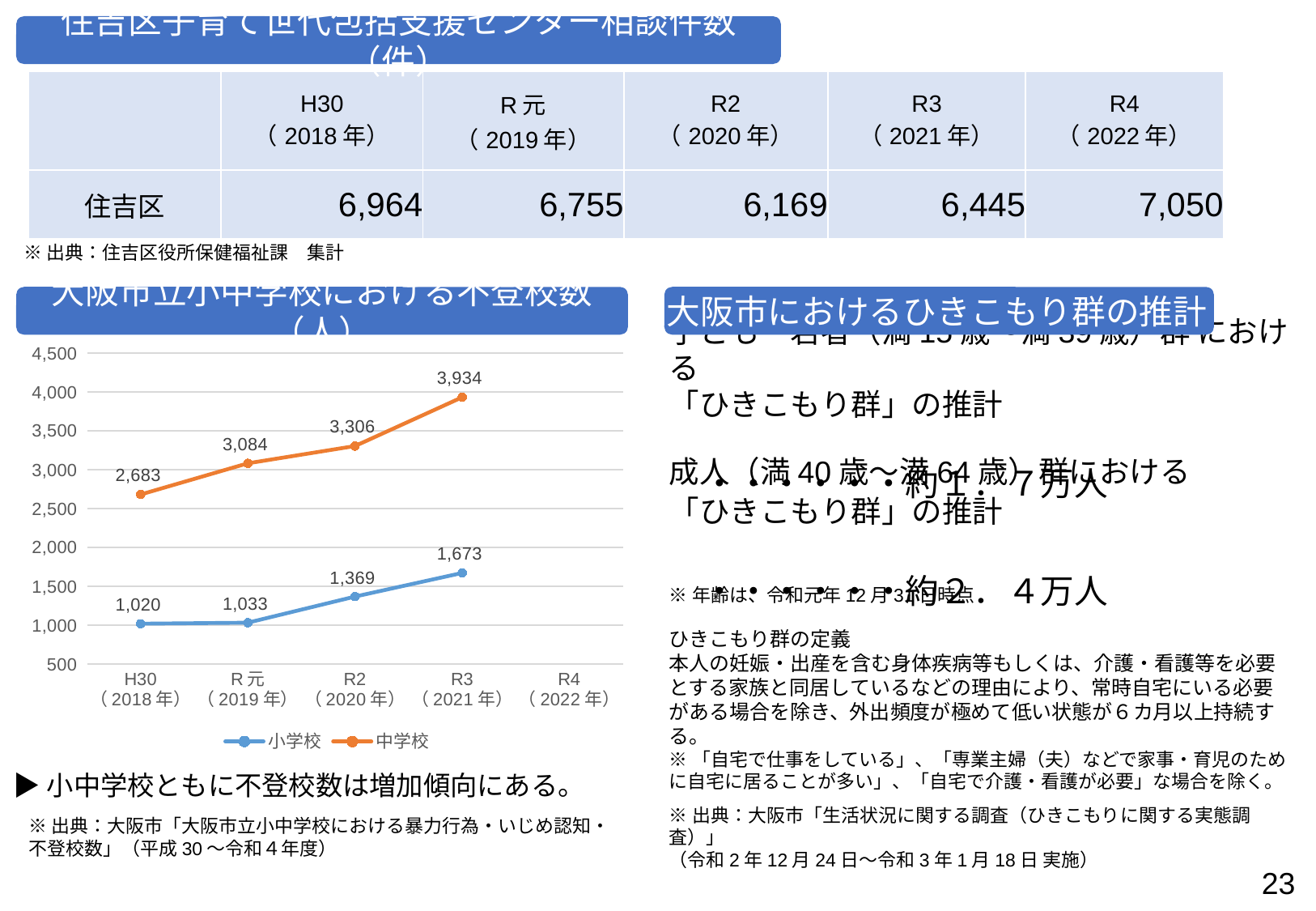

住吉区子育て世代包括支援センター相談件数（件）
|  | H30 （2018年） | R元 （2019年） | R2 （2020年） | R3 （2021年） | R4 （2022年） |
| --- | --- | --- | --- | --- | --- |
| 住吉区 | 6,964 | 6,755 | 6,169 | 6,445 | 7,050 |
※出典：住吉区役所保健福祉課　集計
大阪市立小中学校における不登校数（人）
大阪市におけるひきこもり群の推計

### Chart

| Category | 小学校 | 中学校 |
|---|---|---|
| H30
（2018年） | 1020.0 | 2683.0 |
| R元
（2019年） | 1033.0 | 3084.0 |
| R2
（2020年） | 1369.0 | 3306.0 |
| R3
（2021年） | 1673.0 | 3934.0 |
| R4
（2022年） | None | None |
子ども・若者（満15歳～満39歳）群 における
「ひきこもり群」の推計
　　　　　　　　　　　　　　・・・・・・約１．７万人
成人（満40歳～満64歳）群における
「ひきこもり群」の推計
　　　　　　　　　　　　　　・・・・・・約２．４万人
※年齢は、令和元年12月31日時点
ひきこもり群の定義
本人の妊娠・出産を含む身体疾病等もしくは、介護・看護等を必要とする家族と同居しているなどの理由により、常時自宅にいる必要がある場合を除き、外出頻度が極めて低い状態が６カ月以上持続する。
※「自宅で仕事をしている」、「専業主婦（夫）などで家事・育児のために自宅に居ることが多い」、「自宅で介護・看護が必要」な場合を除く。
▶小中学校ともに不登校数は増加傾向にある。
※出典：大阪市「大阪市立小中学校における暴力行為・いじめ認知・不登校数」（平成30～令和４年度）
※出典：大阪市「生活状況に関する調査（ひきこもりに関する実態調査）」
（令和2年12月24日～令和3年1月18日 実施）
23